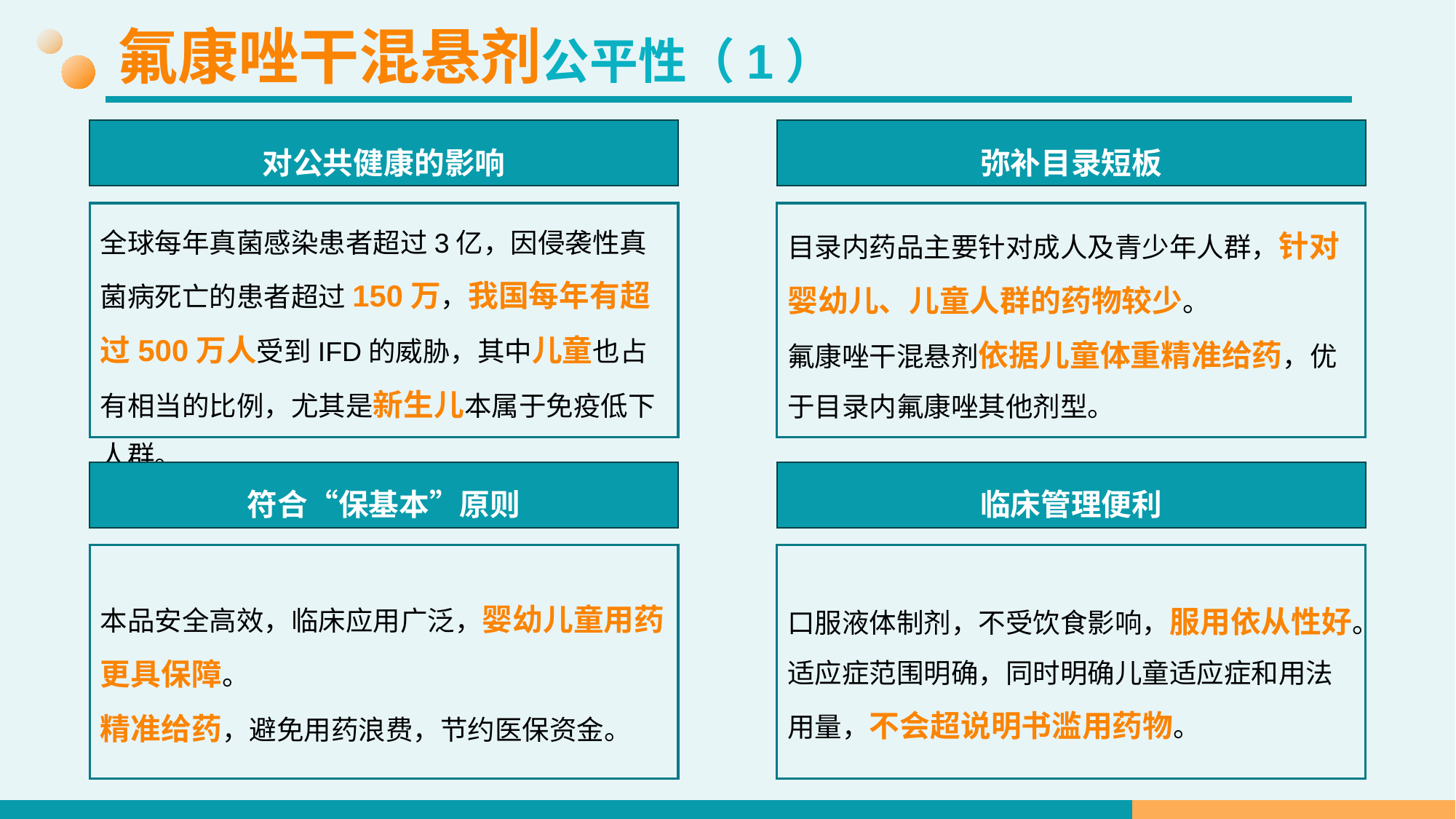

氟康唑干混悬剂公平性（1）
对公共健康的影响

全球每年真菌感染患者超过3亿，因侵袭性真菌病死亡的患者超过150万，我国每年有超过500万人受到IFD的威胁，其中儿童也占有相当的比例，尤其是新生儿本属于免疫低下人群。
弥补目录短板

目录内药品主要针对成人及青少年人群，针对婴幼儿、儿童人群的药物较少。
氟康唑干混悬剂依据儿童体重精准给药，优于目录内氟康唑其他剂型。
符合“保基本”原则

本品安全高效，临床应用广泛，婴幼儿童用药更具保障。
精准给药，避免用药浪费，节约医保资金。
临床管理便利

口服液体制剂，不受饮食影响，服用依从性好。
适应症范围明确，同时明确儿童适应症和用法用量，不会超说明书滥用药物。